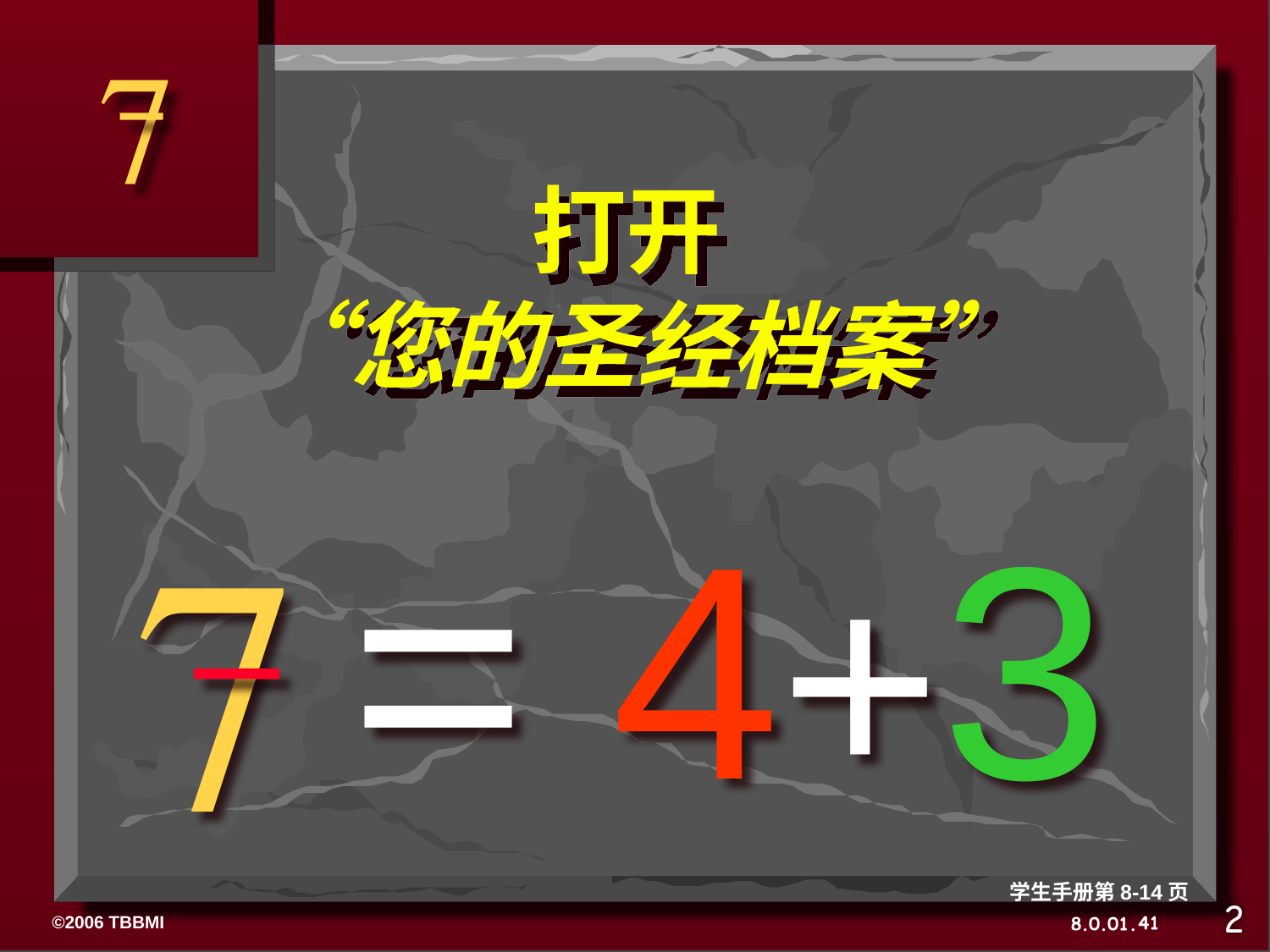

7

# 打开 “您的圣经档案”
= 4+3
7

学生手册第8-14页
2

41